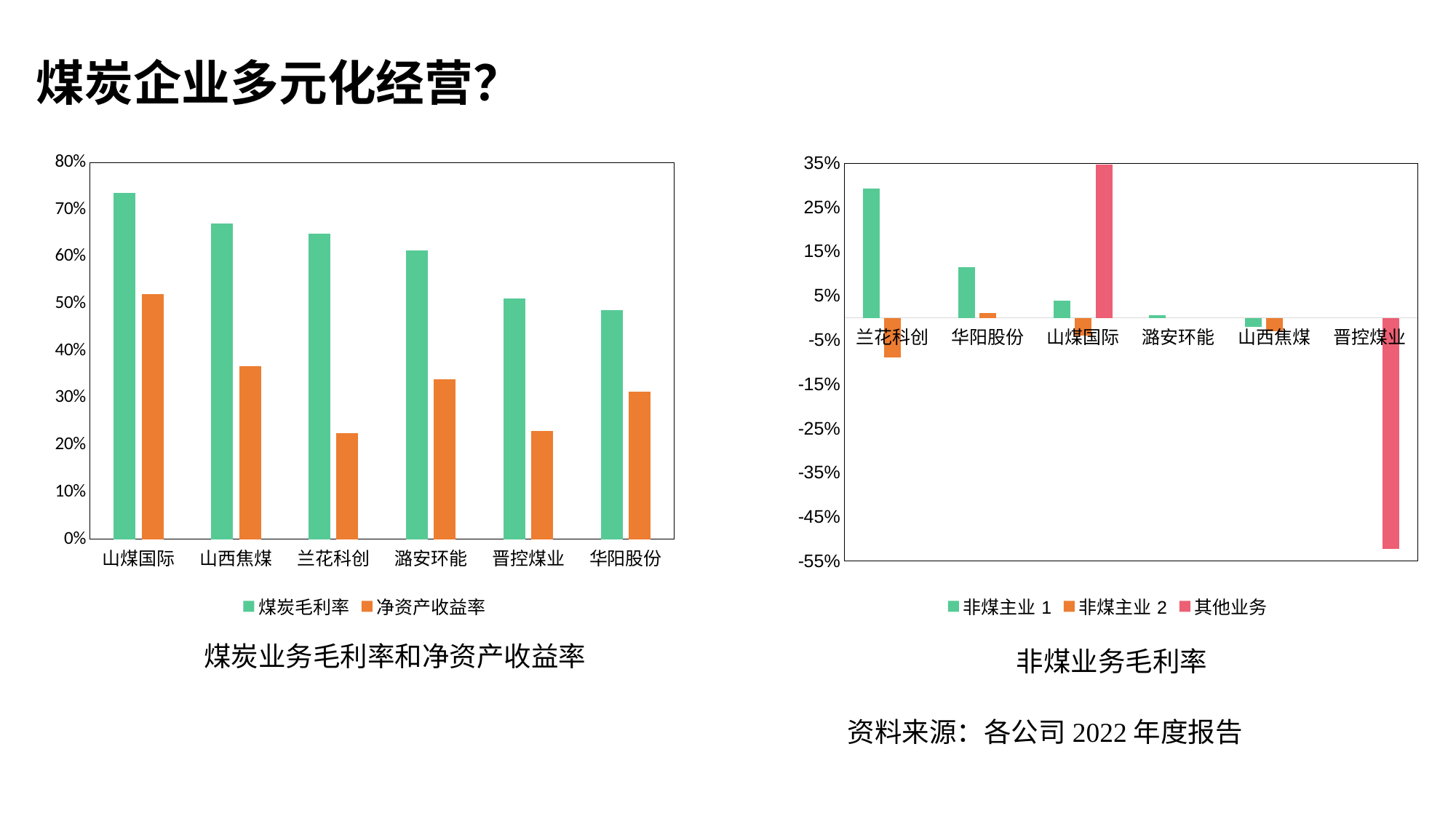

煤炭企业多元化经营？

### Chart

| Category | 煤炭毛利率 | 净资产收益率 |
|---|---|---|
| 山煤国际 | 0.7348 | 0.5207 |
| 山西焦煤 | 0.6704 | 0.3673 |
| 兰花科创 | 0.6492 | 0.2257 |
| 潞安环能 | 0.6138 | 0.3398 |
| 晋控煤业 | 0.5119 | 0.2303 |
| 华阳股份 | 0.4864 | 0.3136 |

### Chart

| Category | 非煤主业1 | 非煤主业2 | 其他业务 |
|---|---|---|---|
| 兰花科创 | 0.292 | -0.09 | None |
| 华阳股份 | 0.1148 | 0.0115 | None |
| 山煤国际 | 0.0397 | -0.0403 | 0.347 |
| 潞安环能 | 0.0067 | None | None |
| 山西焦煤 | -0.0208 | -0.0305 | None |
| 晋控煤业 | None | None | -0.5225 |
煤炭业务毛利率和净资产收益率
非煤业务毛利率
资料来源：各公司2022年度报告